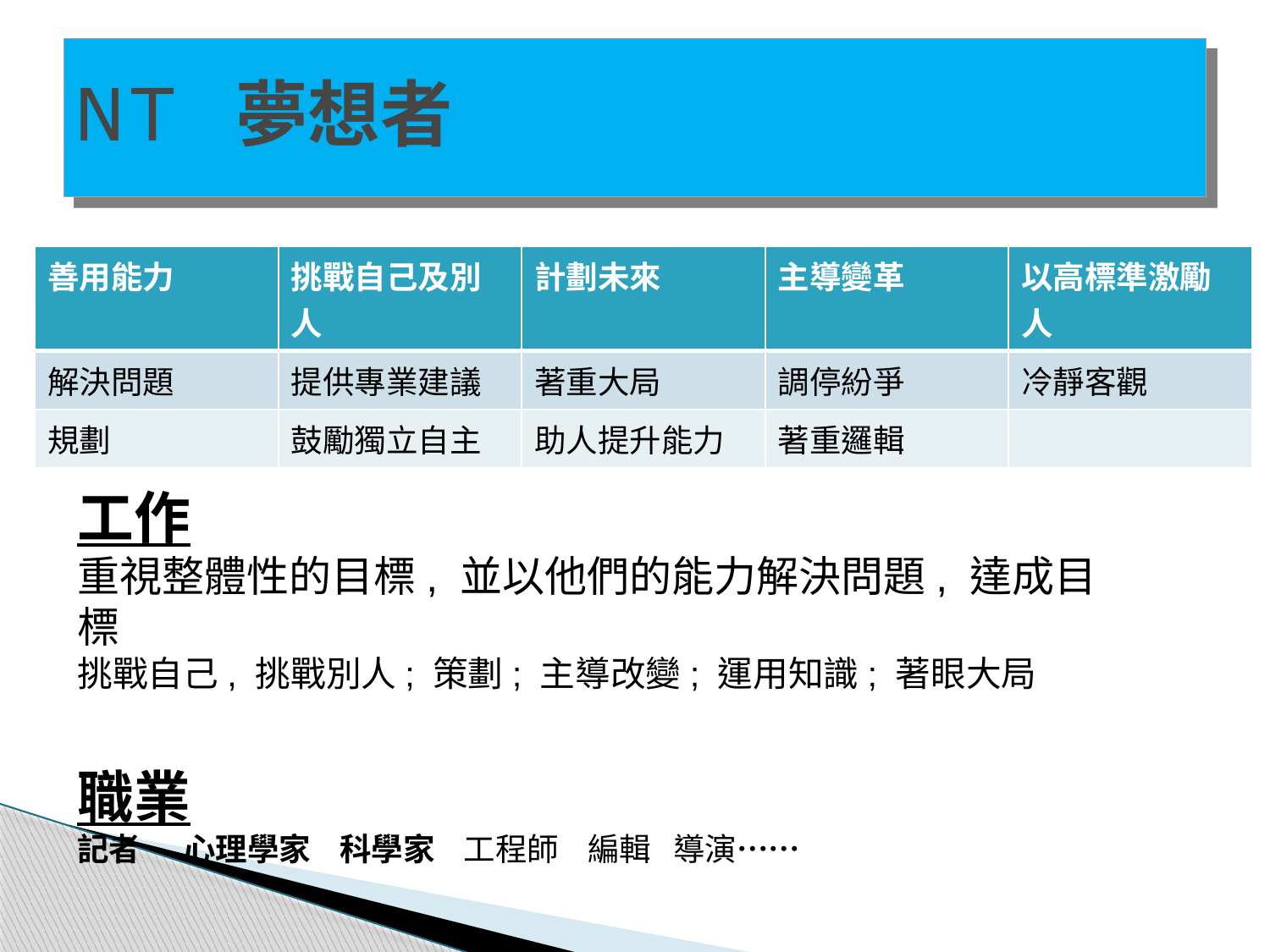

# NT  夢想者
| 善用能力 | 挑戰自己及別人 | 計劃未來 | 主導變革 | 以高標準激勵人 |
| --- | --- | --- | --- | --- |
| 解決問題 | 提供專業建議 | 著重大局 | 調停紛爭 | 冷靜客觀 |
| 規劃 | 鼓勵獨立自主 | 助人提升能力 | 著重邏輯 |  |
工作
重視整體性的目標, 並以他們的能力解決問題, 達成目標
挑戰自己, 挑戰別人; 策劃; 主導改變; 運用知識; 著眼大局

職業
記者      心理學家    科學家    工程師    編輯   導演……